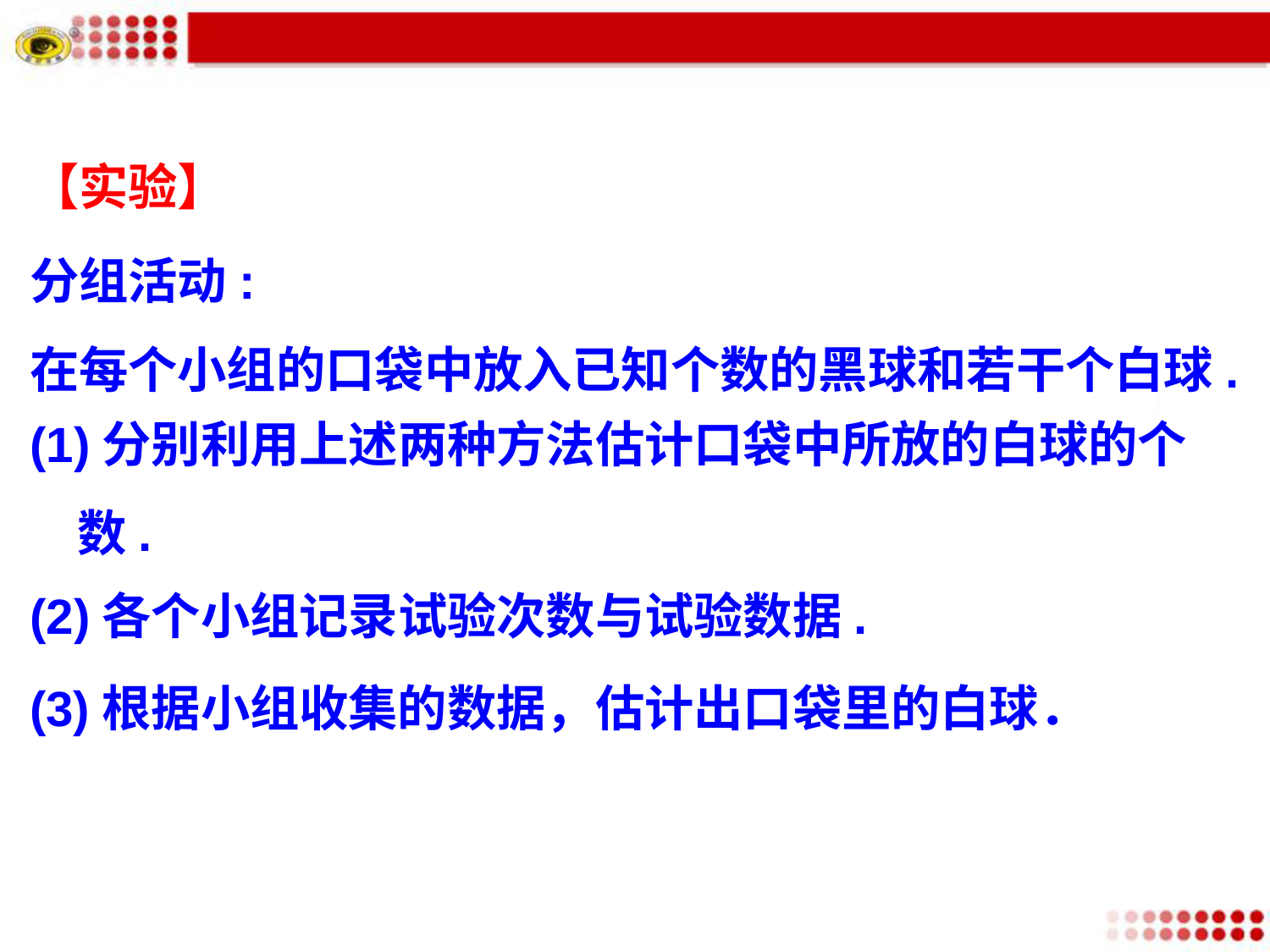

【实验】
分组活动:
在每个小组的口袋中放入已知个数的黑球和若干个白球.
(1)分别利用上述两种方法估计口袋中所放的白球的个数.
(2)各个小组记录试验次数与试验数据.
(3)根据小组收集的数据，估计出口袋里的白球．